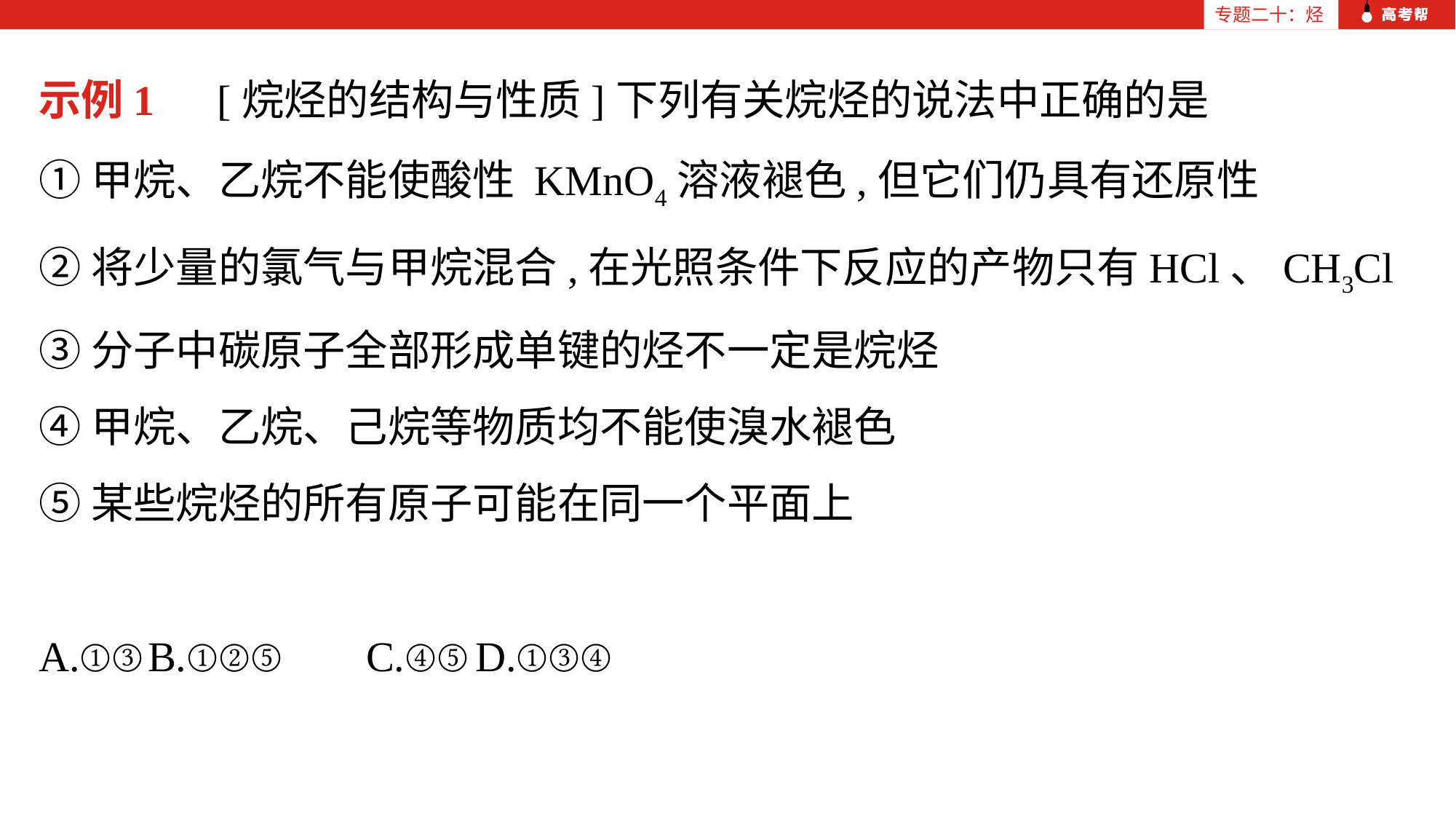

专题二十：烃

示例1　[烷烃的结构与性质]下列有关烷烃的说法中正确的是
①甲烷、乙烷不能使酸性 KMnO4溶液褪色,但它们仍具有还原性
②将少量的氯气与甲烷混合,在光照条件下反应的产物只有HCl、CH3Cl
③分子中碳原子全部形成单键的烃不一定是烷烃
④甲烷、乙烷、己烷等物质均不能使溴水褪色
⑤某些烷烃的所有原子可能在同一个平面上
A.①③	B.①②⑤	C.④⑤	D.①③④